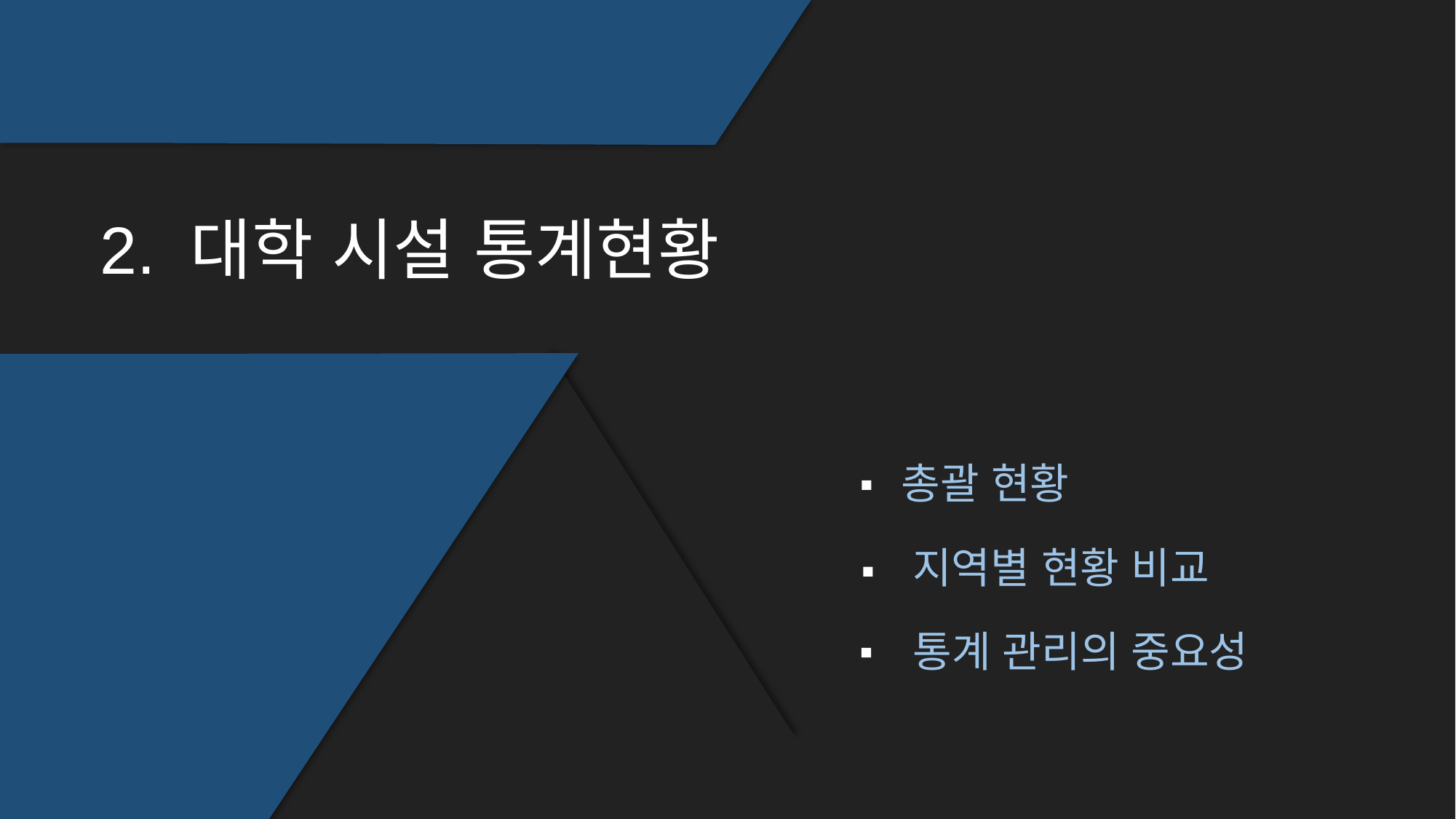

2. 대학 시설 통계현황

총괄 현황

지역별 현황 비교

통계 관리의 중요성